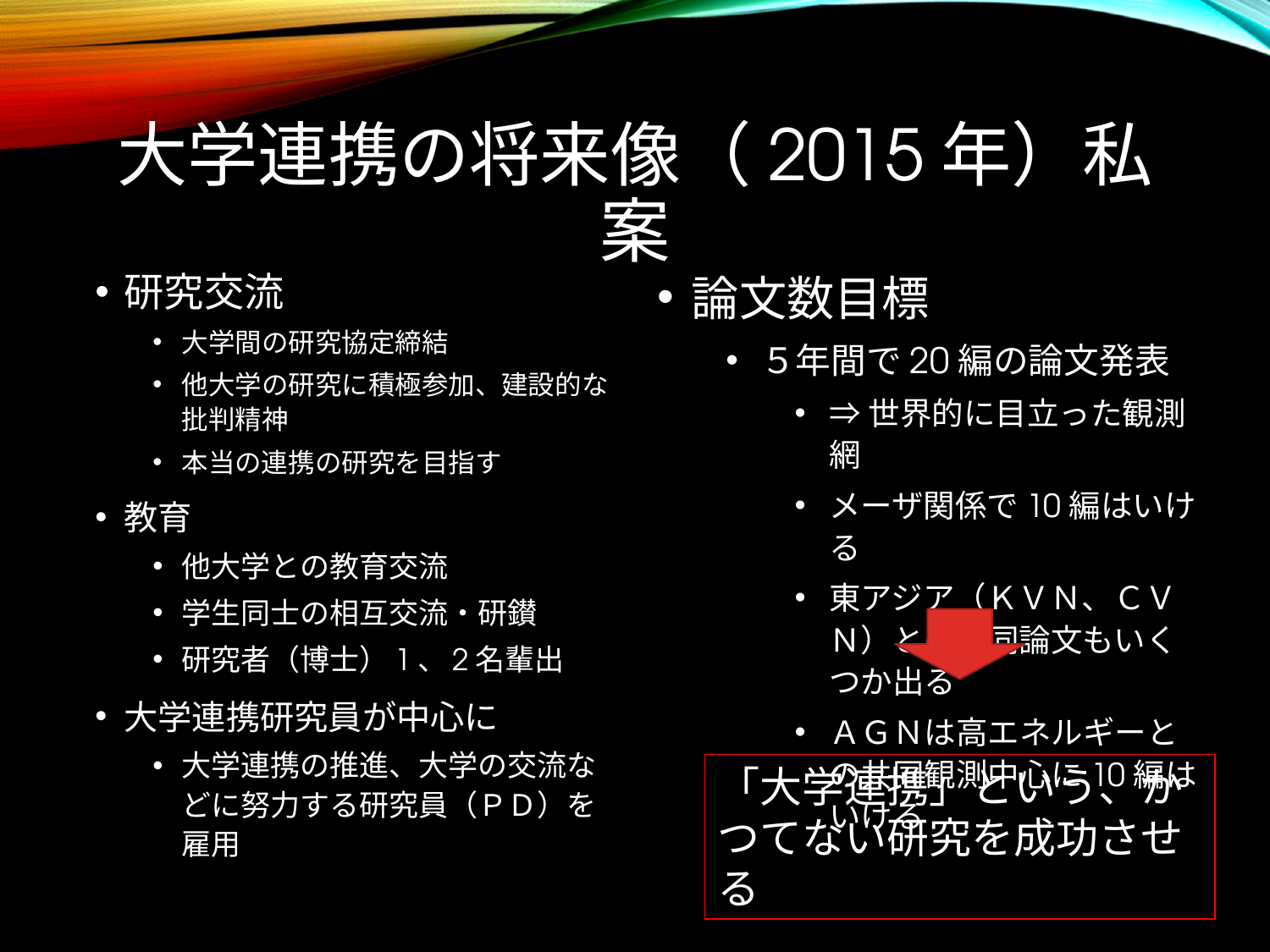

# 大学連携の将来像（2015年）私案
研究交流
大学間の研究協定締結
他大学の研究に積極参加、建設的な批判精神
本当の連携の研究を目指す
教育
他大学との教育交流
学生同士の相互交流・研鑚
研究者（博士）1、2名輩出
大学連携研究員が中心に
大学連携の推進、大学の交流などに努力する研究員（ＰＤ）を雇用
論文数目標
５年間で20編の論文発表
⇒世界的に目立った観測網
メーザ関係で10編はいける
東アジア（ＫＶＮ、ＣＶＮ）との共同論文もいくつか出る
ＡＧＮは高エネルギーとの共同観測中心に10編はいける

「大学連携」という、かつてない研究を成功させる